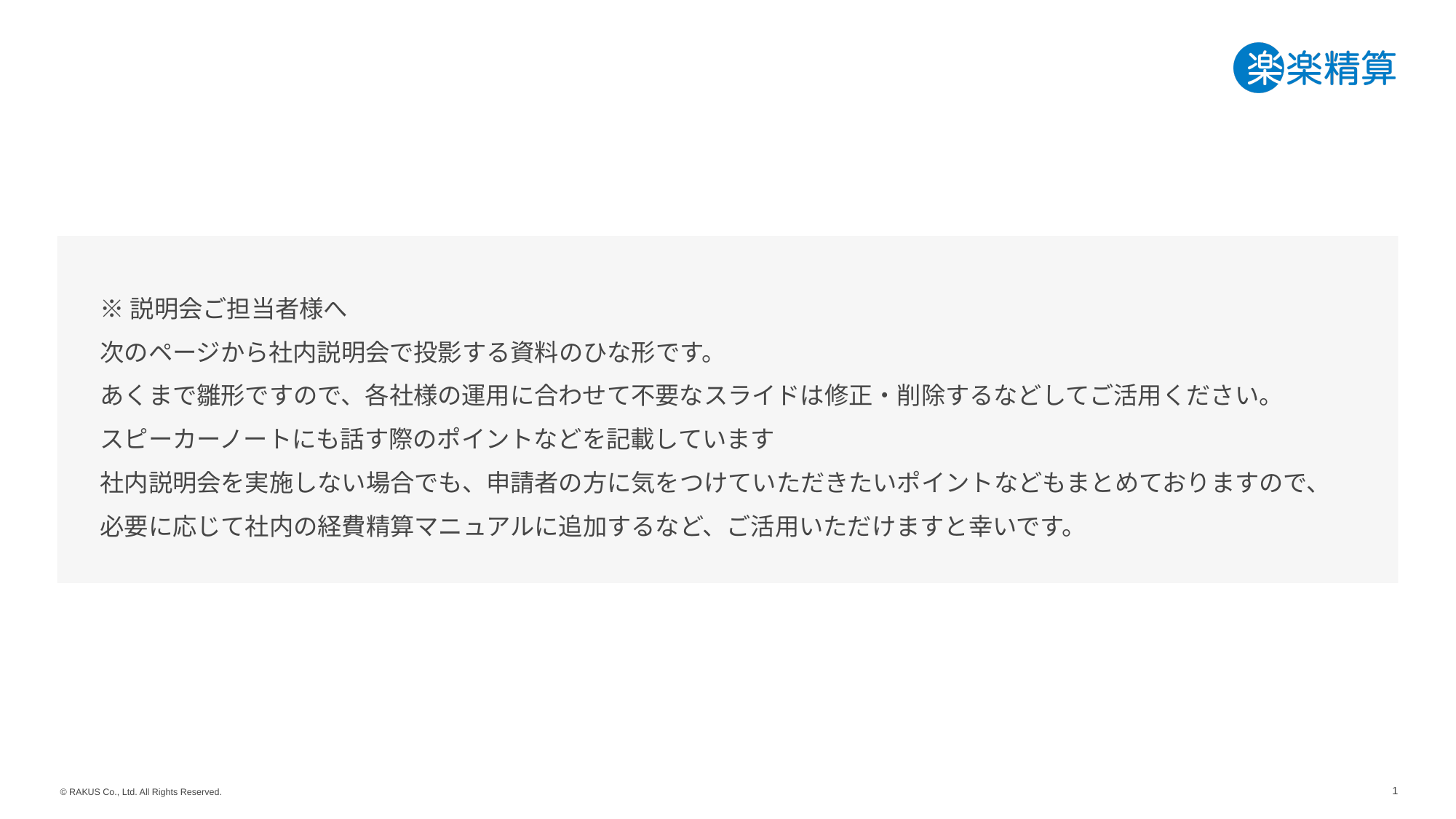

※説明会ご担当者様へ
次のページから社内説明会で投影する資料のひな形です。
あくまで雛形ですので、各社様の運用に合わせて不要なスライドは修正・削除するなどしてご活用ください。
スピーカーノートにも話す際のポイントなどを記載しています
社内説明会を実施しない場合でも、申請者の方に気をつけていただきたいポイントなどもまとめておりますので、
必要に応じて社内の経費精算マニュアルに追加するなど、ご活用いただけますと幸いです。
1